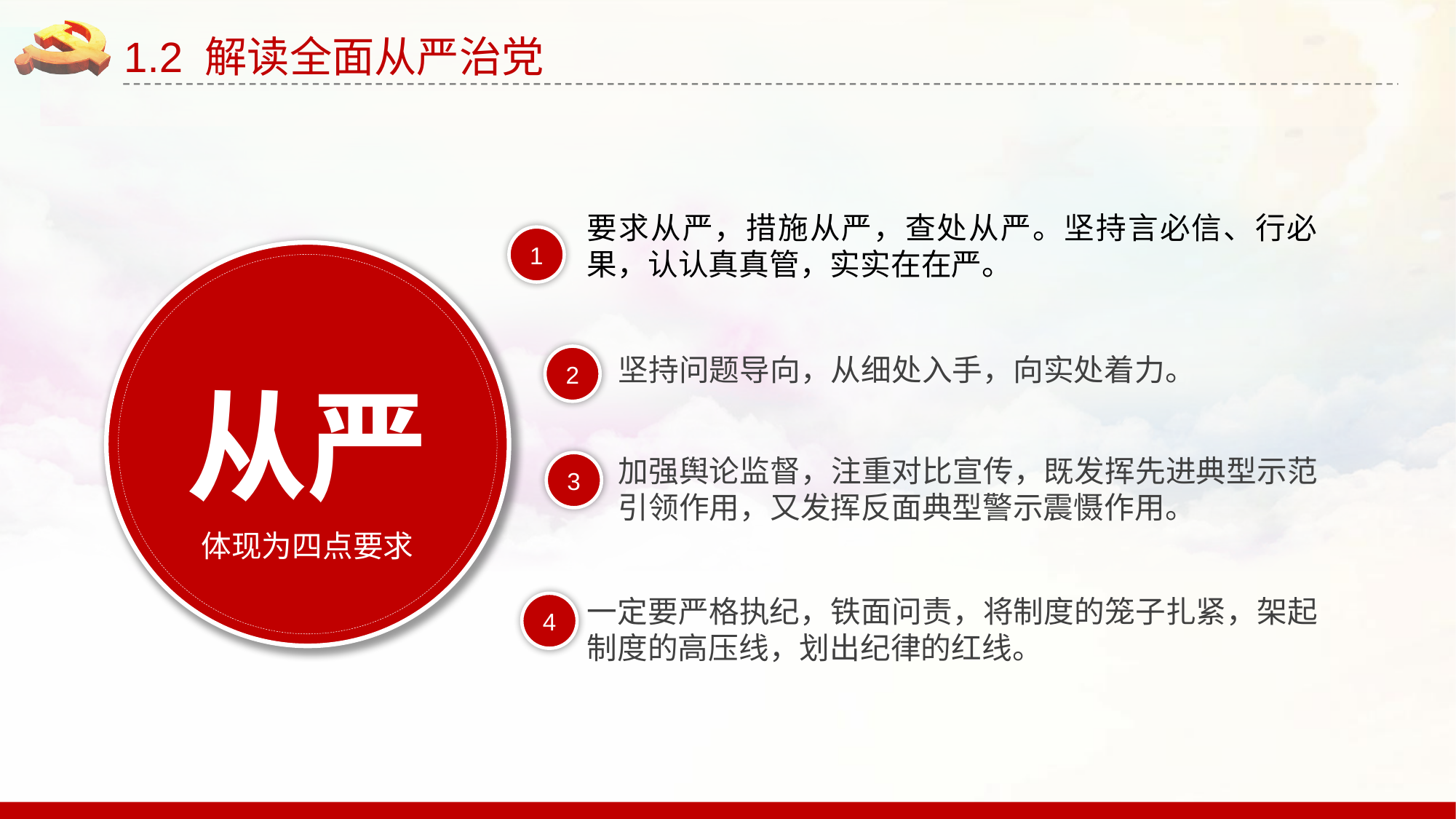

1.2 解读全面从严治党

要求从严，措施从严，查处从严。坚持言必信、行必果，认认真真管，实实在在严。
1

从严
体现为四点要求
坚持问题导向，从细处入手，向实处着力。
2
加强舆论监督，注重对比宣传，既发挥先进典型示范引领作用，又发挥反面典型警示震慑作用。
3
一定要严格执纪，铁面问责，将制度的笼子扎紧，架起制度的高压线，划出纪律的红线。
4